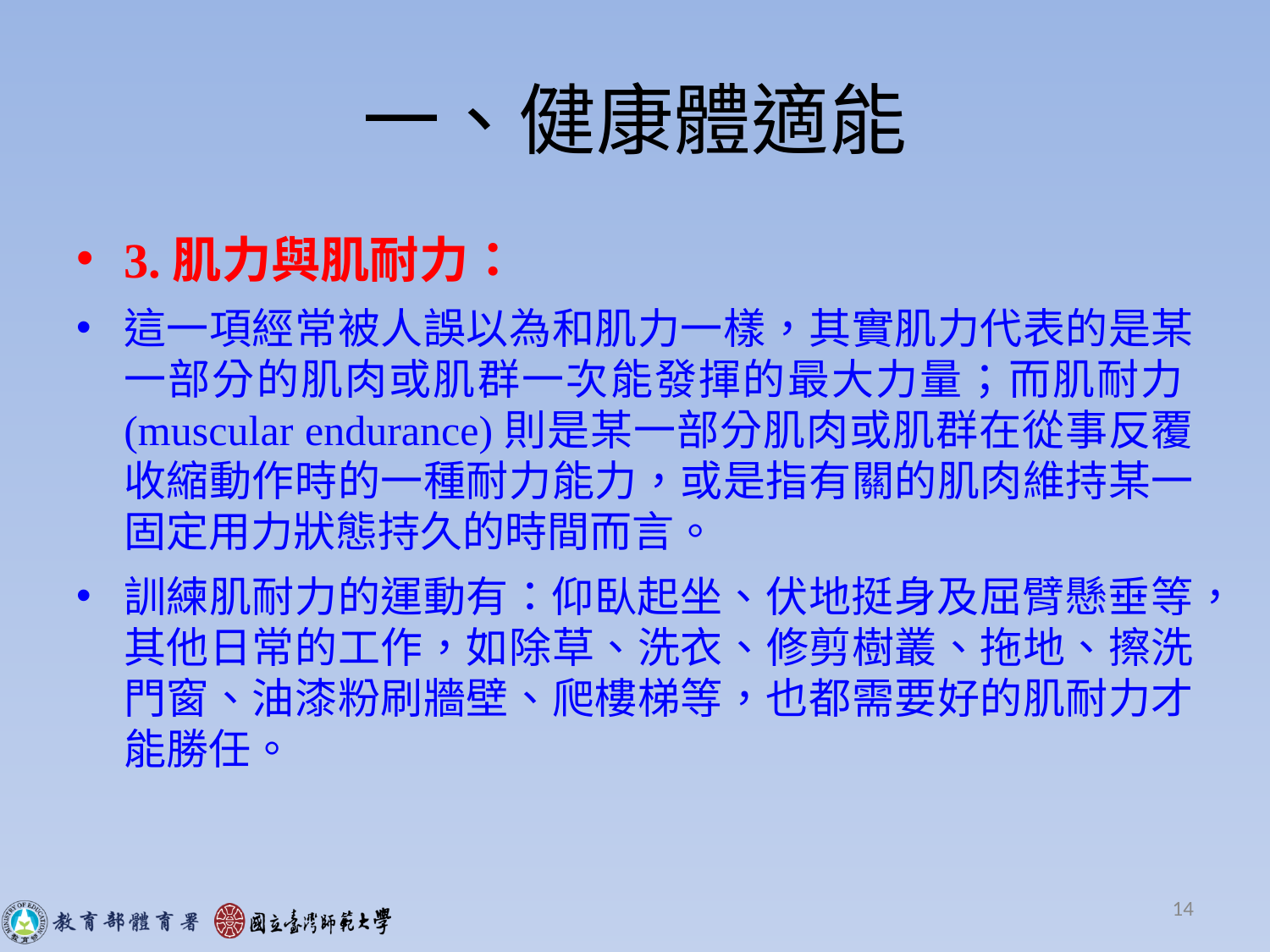

# 一、健康體適能
3.肌力與肌耐力：
這一項經常被人誤以為和肌力一樣，其實肌力代表的是某一部分的肌肉或肌群一次能發揮的最大力量；而肌耐力(muscular endurance)則是某一部分肌肉或肌群在從事反覆收縮動作時的一種耐力能力，或是指有關的肌肉維持某一固定用力狀態持久的時間而言。
訓練肌耐力的運動有：仰臥起坐、伏地挺身及屈臂懸垂等，其他日常的工作，如除草、洗衣、修剪樹叢、拖地、擦洗門窗、油漆粉刷牆壁、爬樓梯等，也都需要好的肌耐力才能勝任。
14